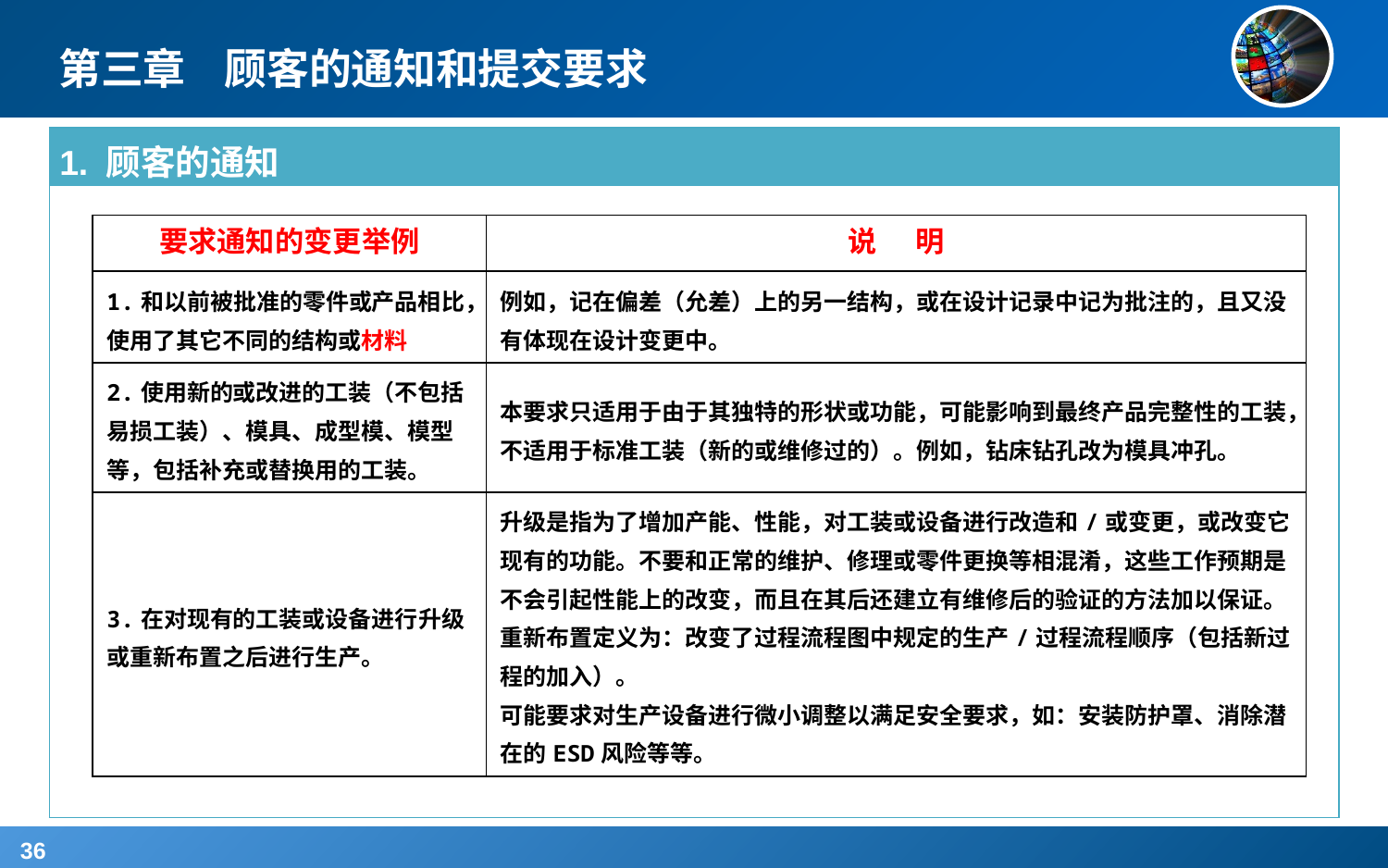

# 第三章    顾客的通知和提交要求
| 1. 顾客的通知 |
| --- |
|  |
| 要求通知的变更举例 | 说 明 |
| --- | --- |
| 1.和以前被批准的零件或产品相比，使用了其它不同的结构或材料 | 例如，记在偏差（允差）上的另一结构，或在设计记录中记为批注的，且又没有体现在设计变更中。 |
| 2.使用新的或改进的工装（不包括易损工装）、模具、成型模、模型等，包括补充或替换用的工装。 | 本要求只适用于由于其独特的形状或功能，可能影响到最终产品完整性的工装，不适用于标准工装（新的或维修过的）。例如，钻床钻孔改为模具冲孔。 |
| 3.在对现有的工装或设备进行升级或重新布置之后进行生产。 | 升级是指为了增加产能、性能，对工装或设备进行改造和/或变更，或改变它现有的功能。不要和正常的维护、修理或零件更换等相混淆，这些工作预期是不会引起性能上的改变，而且在其后还建立有维修后的验证的方法加以保证。 重新布置定义为：改变了过程流程图中规定的生产/过程流程顺序（包括新过程的加入）。 可能要求对生产设备进行微小调整以满足安全要求，如：安装防护罩、消除潜在的ESD风险等等。 |